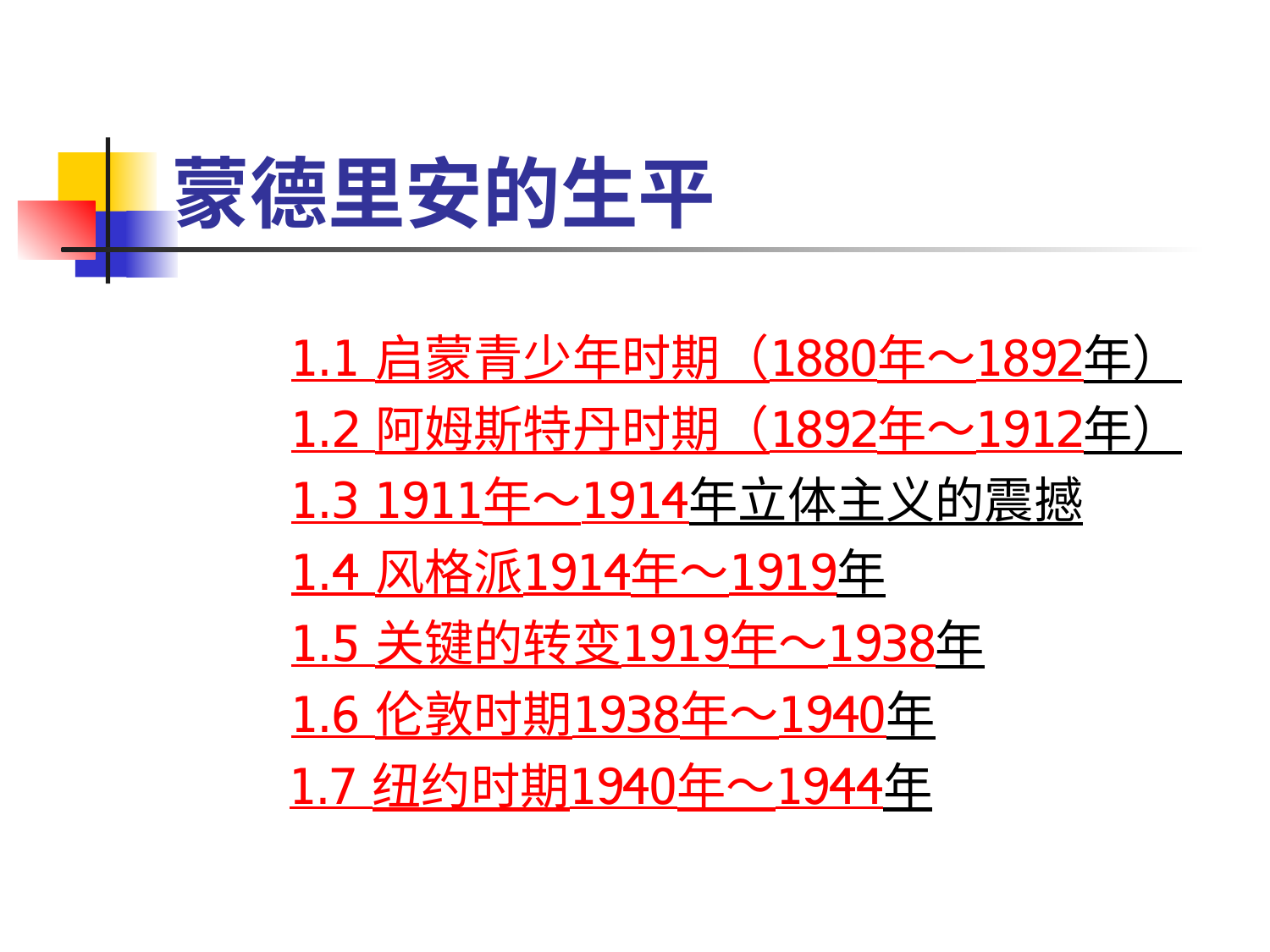

# 蒙德里安的生平
1.1 启蒙青少年时期（1880年～1892年）
1.2 阿姆斯特丹时期（1892年～1912年）
1.3 1911年～1914年立体主义的震撼
1.4 风格派1914年～1919年
1.5 关键的转变1919年～1938年
1.6 伦敦时期1938年～1940年
    1.7 纽约时期1940年～1944年